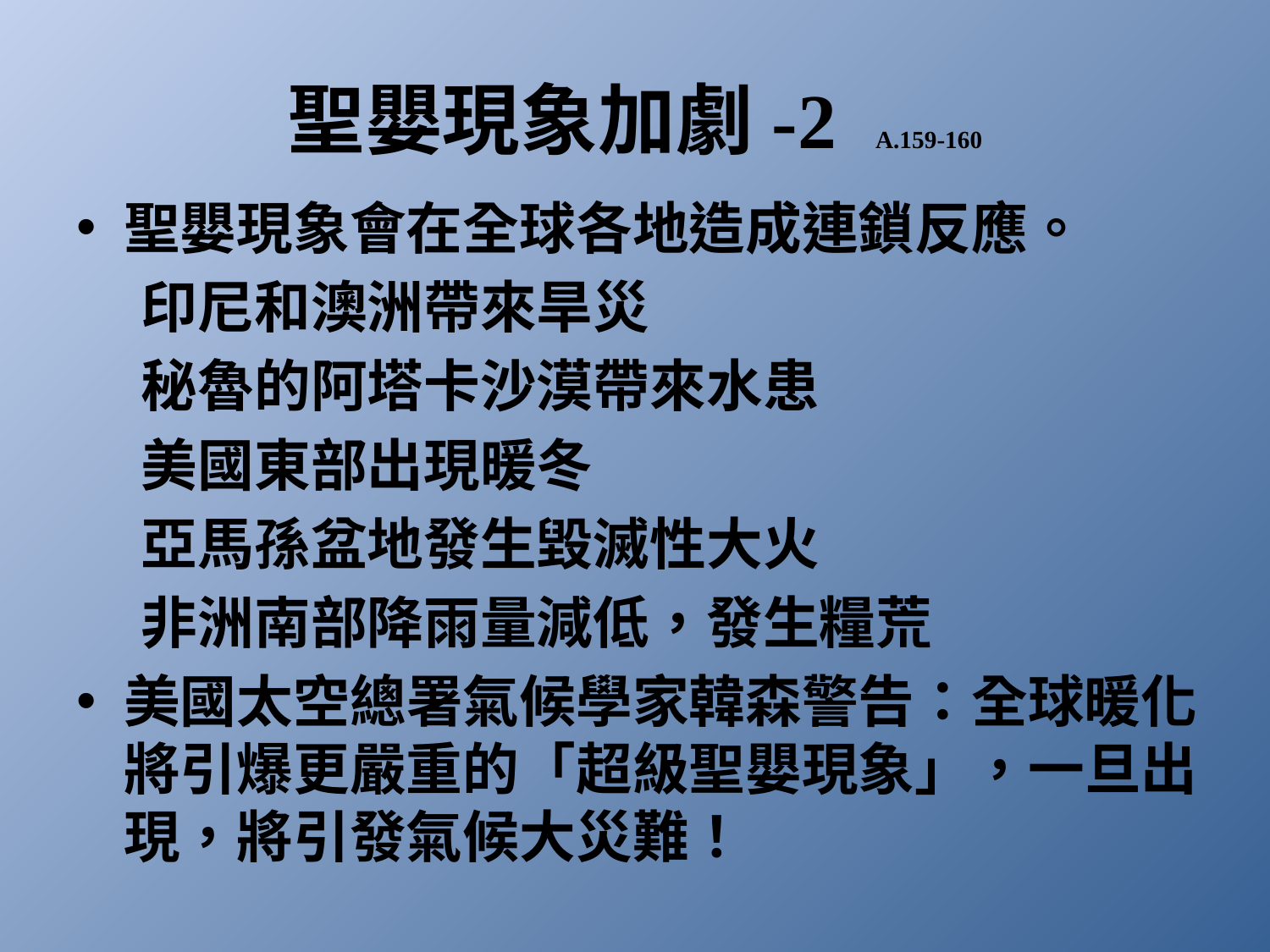

# 聖嬰現象加劇-2  A.159-160
聖嬰現象會在全球各地造成連鎖反應。
    印尼和澳洲帶來旱災
    秘魯的阿塔卡沙漠帶來水患
    美國東部出現暖冬
    亞馬孫盆地發生毀滅性大火
    非洲南部降雨量減低，發生糧荒
美國太空總署氣候學家韓森警告：全球暖化將引爆更嚴重的「超級聖嬰現象」，一旦出現，將引發氣候大災難！